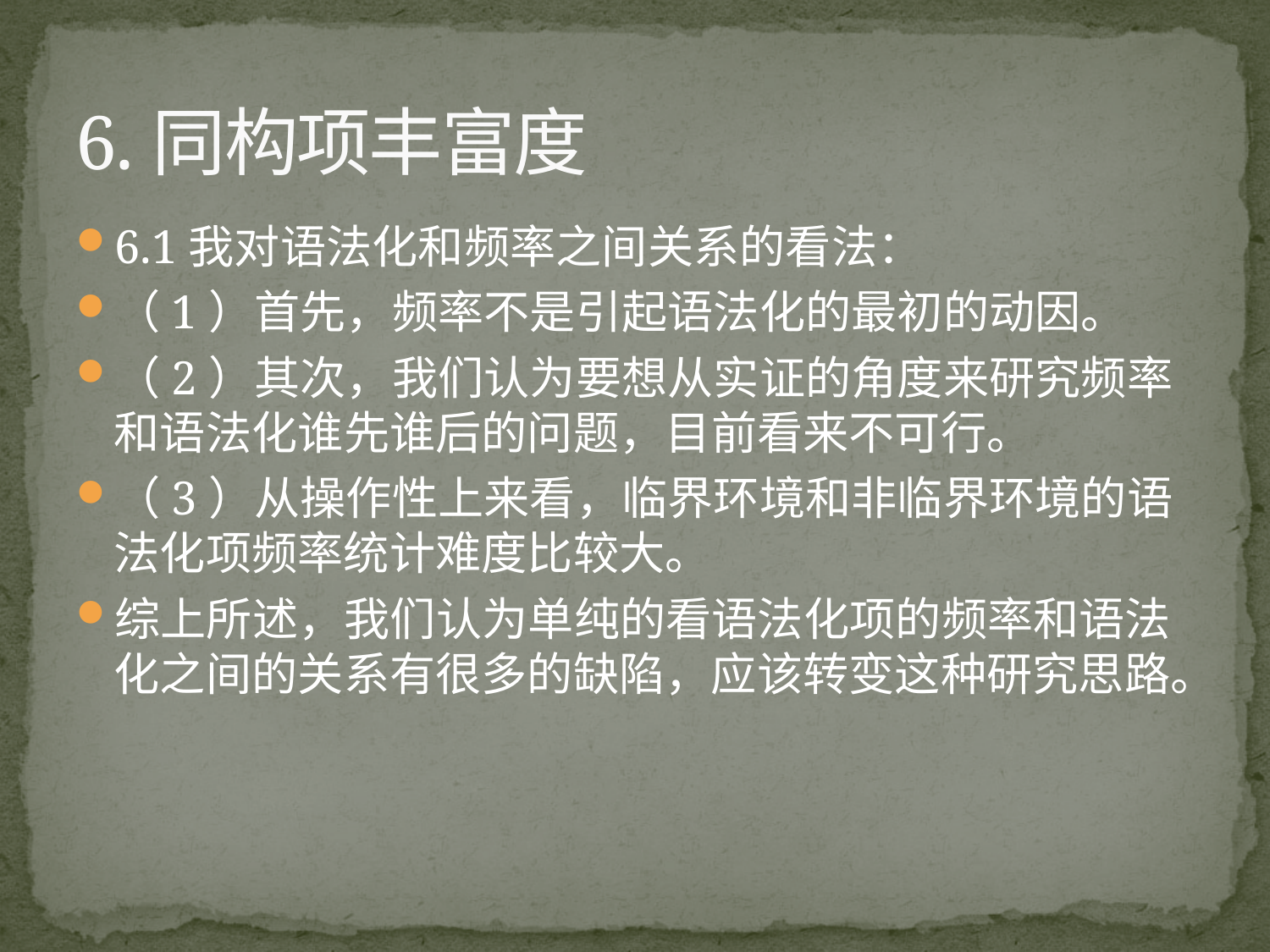

# 6.同构项丰富度
6.1我对语法化和频率之间关系的看法：
（1）首先，频率不是引起语法化的最初的动因。
（2）其次，我们认为要想从实证的角度来研究频率和语法化谁先谁后的问题，目前看来不可行。
（3）从操作性上来看，临界环境和非临界环境的语法化项频率统计难度比较大。
综上所述，我们认为单纯的看语法化项的频率和语法化之间的关系有很多的缺陷，应该转变这种研究思路。